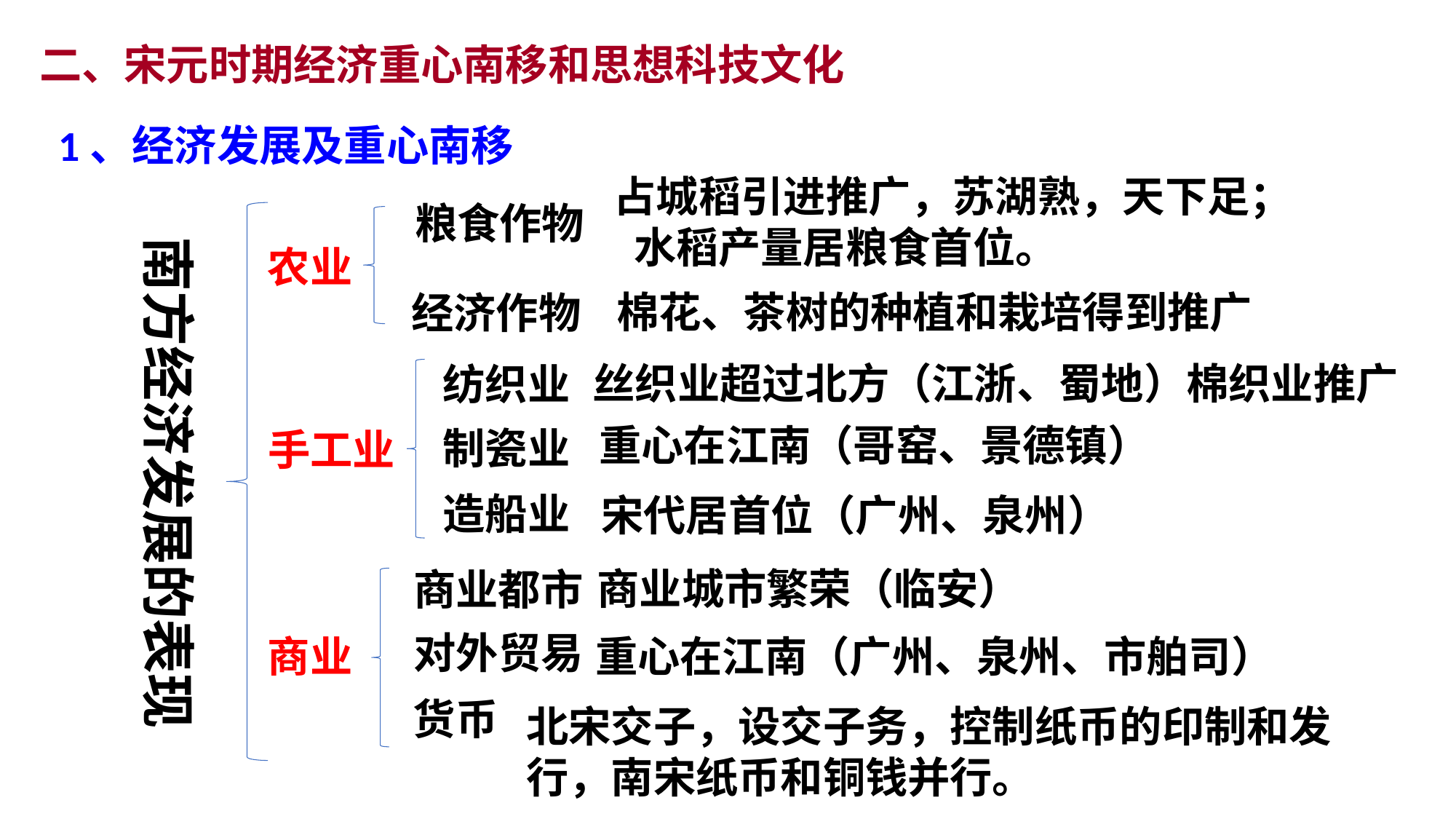

二、宋元时期经济重心南移和思想科技文化
1、经济发展及重心南移
占城稻引进推广，苏湖熟，天下足；
 水稻产量居粮食首位。
粮食作物

南方经济发展的表现
农业
棉花、茶树的种植和栽培得到推广
经济作物
丝织业超过北方（江浙、蜀地）棉织业推广
纺织业

重心在江南（哥窑、景德镇）
制瓷业
手工业
造船业
宋代居首位（广州、泉州）
商业城市繁荣（临安）
商业都市

对外贸易
重心在江南（广州、泉州、市舶司）
商业
货币
北宋交子，设交子务，控制纸币的印制和发行，南宋纸币和铜钱并行。